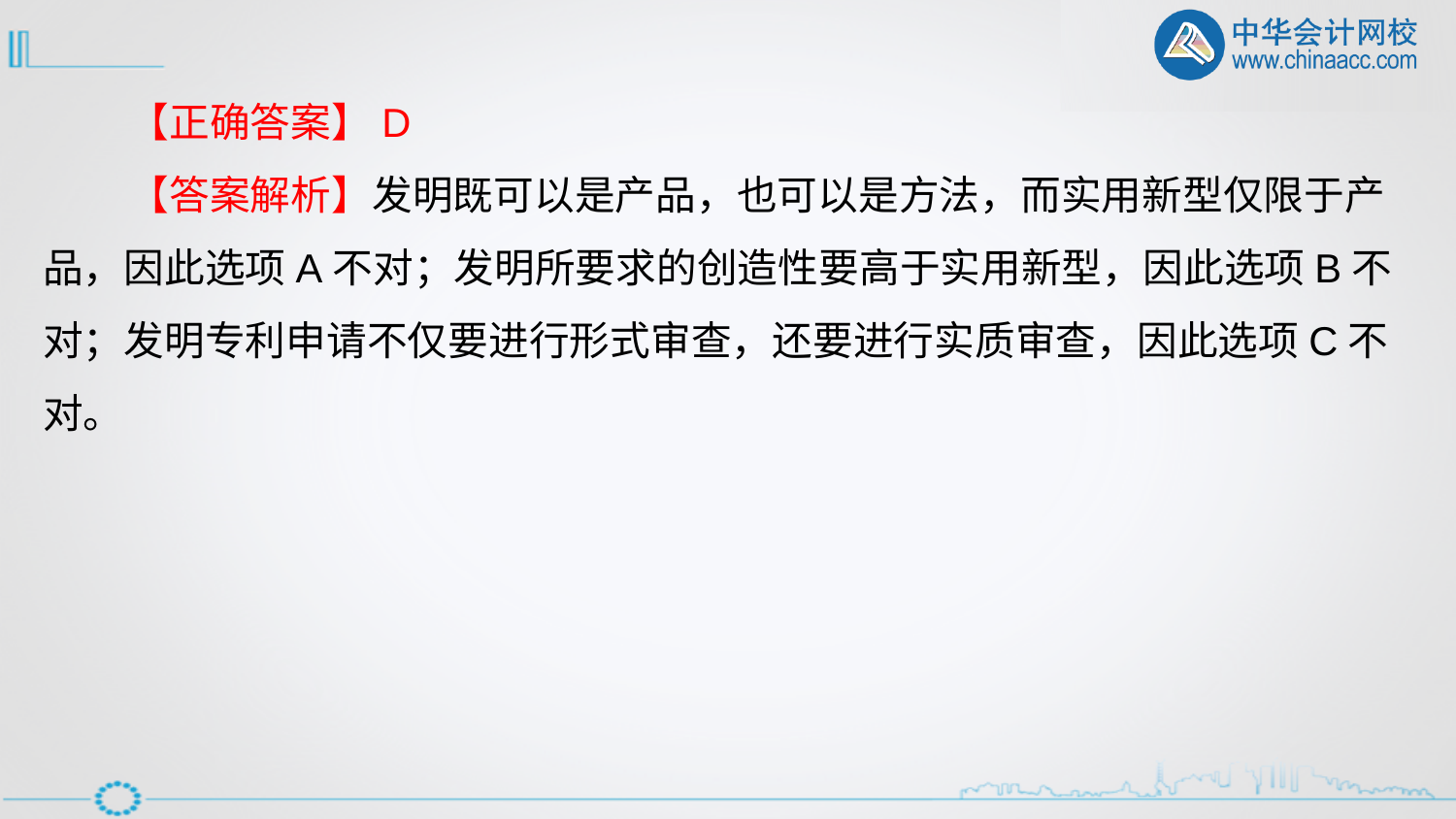

【正确答案】D
【答案解析】发明既可以是产品，也可以是方法，而实用新型仅限于产品，因此选项A不对；发明所要求的创造性要高于实用新型，因此选项B不对；发明专利申请不仅要进行形式审查，还要进行实质审查，因此选项C不对。